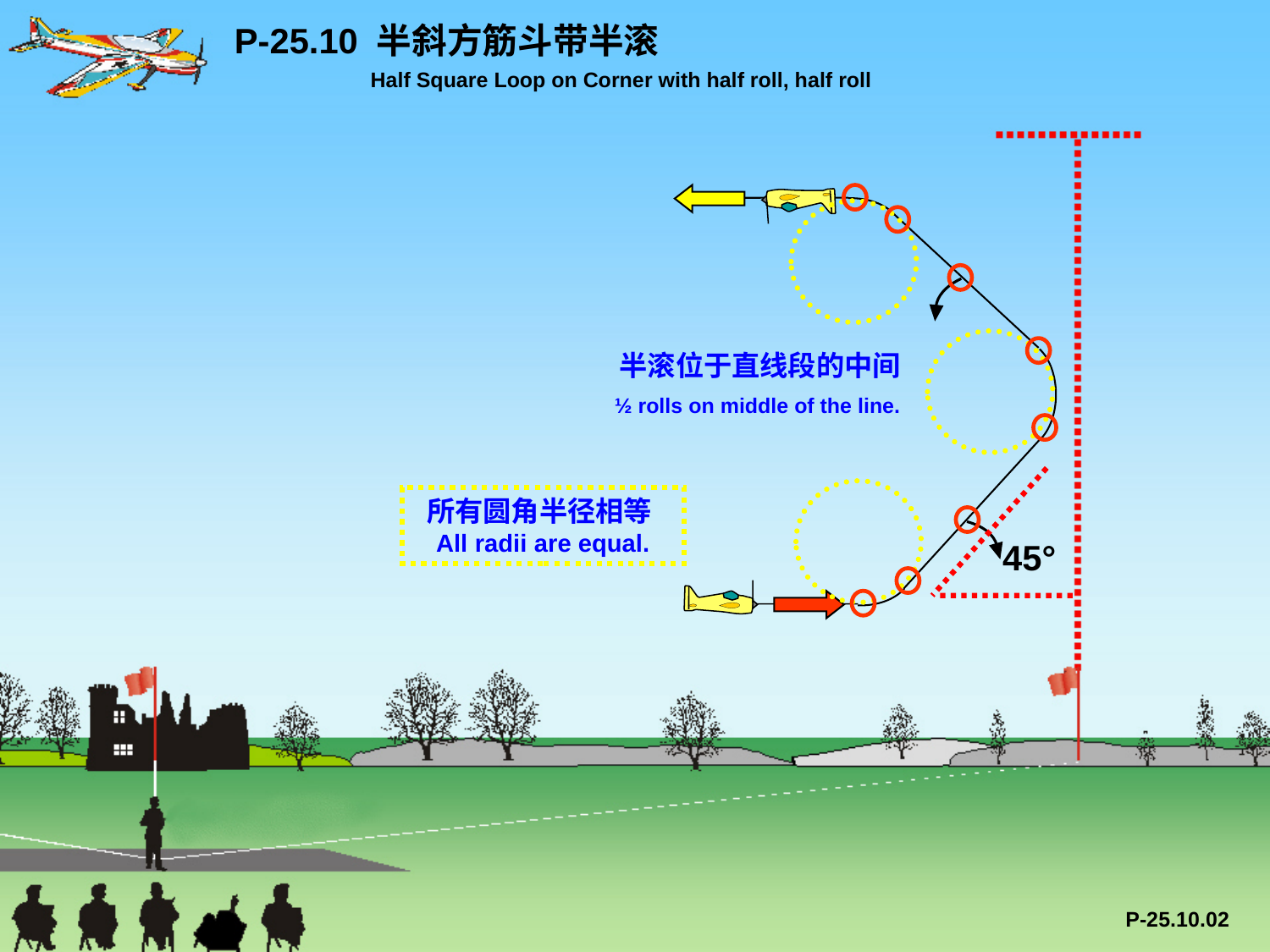

P-25.10 半斜方筋斗带半滚
              Half Square Loop on Corner with half roll, half roll

半滚位于直线段的中间
½ rolls on middle of the line.

45°

所有圆角半径相等All radii are equal.

P-25.10.02